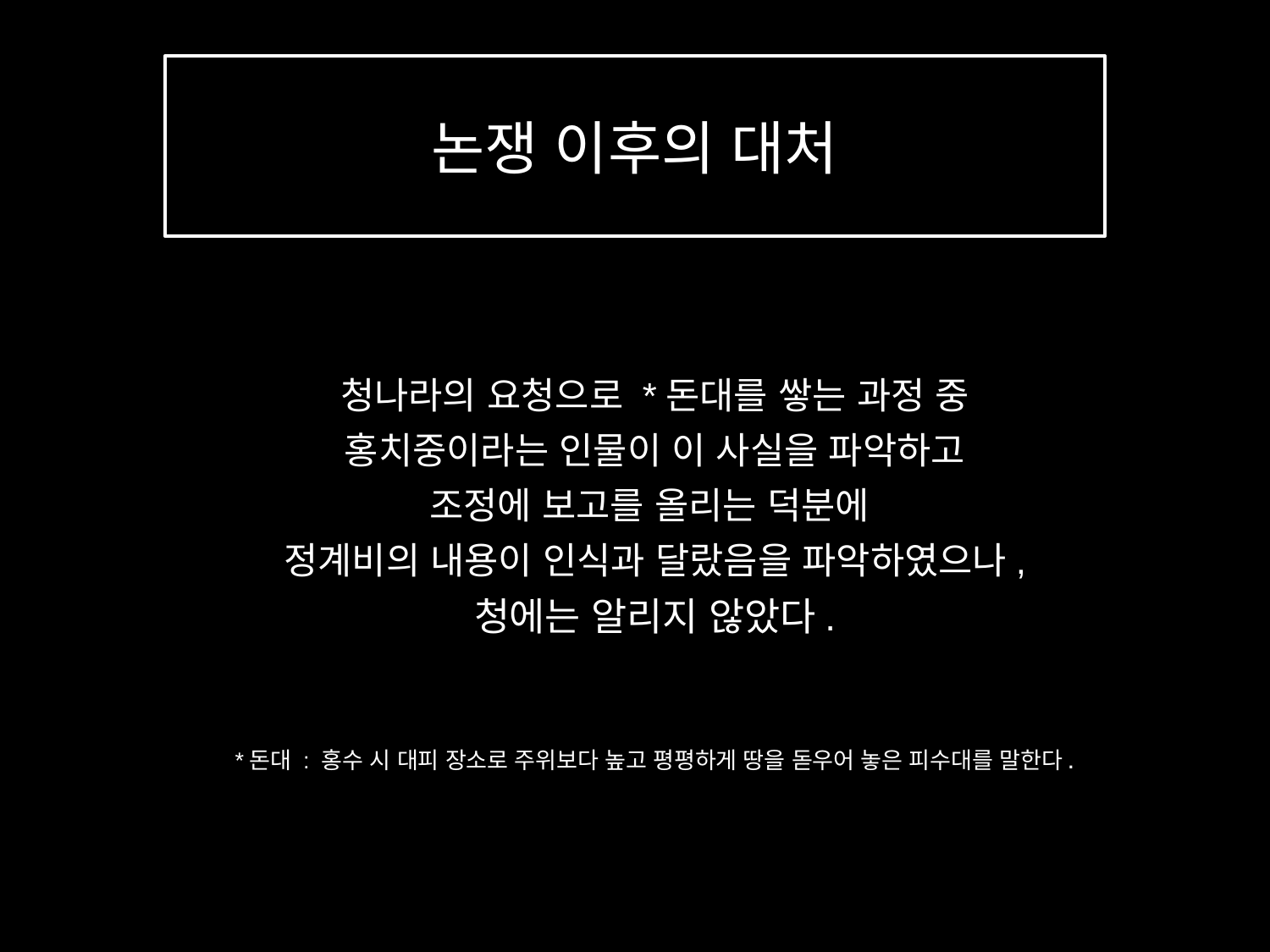

#
논쟁 이후의 대처

청나라의 요청으로 *돈대를 쌓는 과정 중

홍치중이라는 인물이 이 사실을 파악하고

조정에 보고를 올리는 덕분에

정계비의 내용이 인식과 달랐음을 파악하였으나,

청에는 알리지 않았다.

*돈대 : 홍수 시 대피 장소로 주위보다 높고 평평하게 땅을 돋우어 놓은 피수대를 말한다.